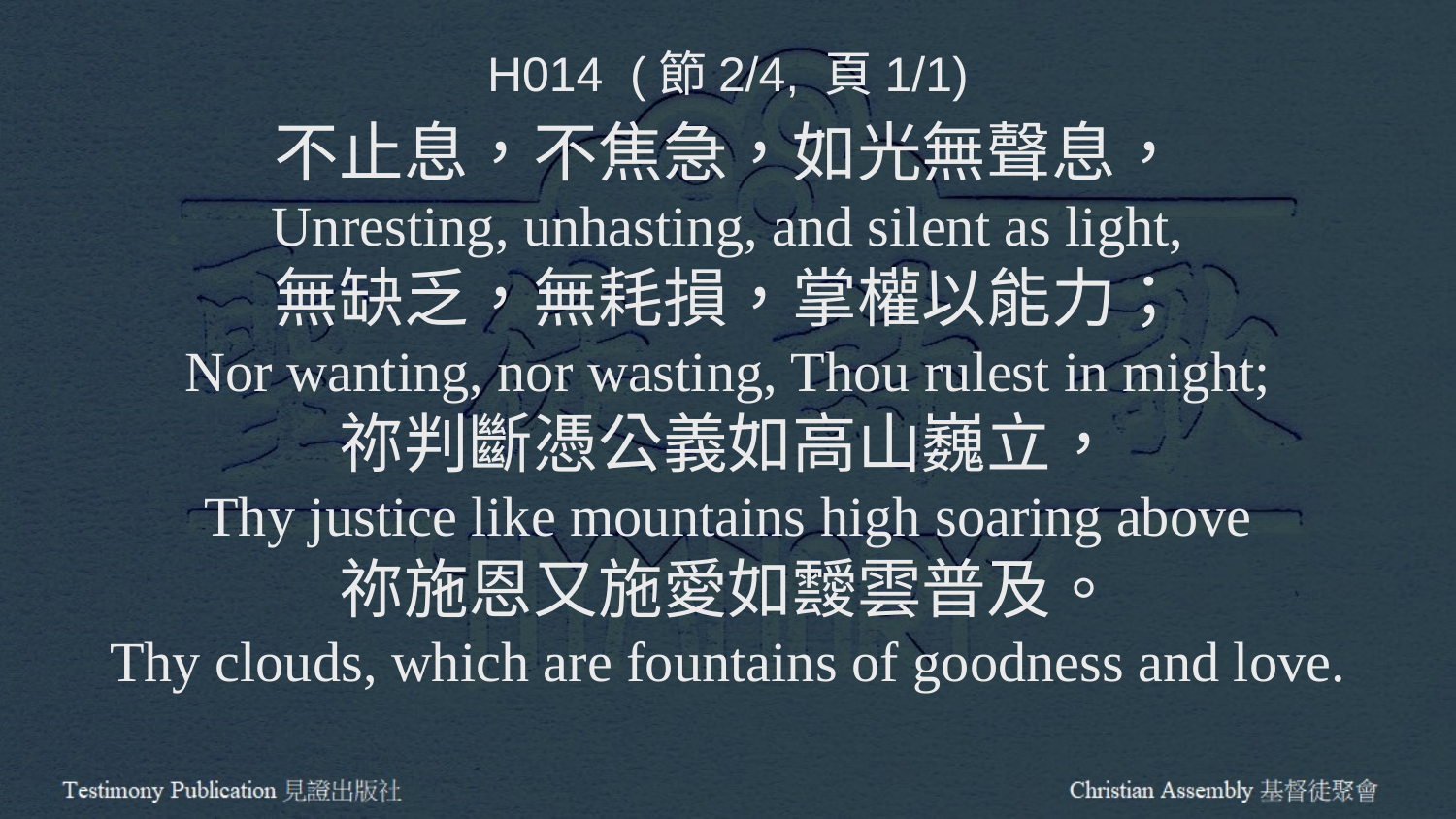

H014  (節2/4, 頁1/1)
不止息，不焦急，如光無聲息，
Unresting, unhasting, and silent as light,
無缺乏，無耗損，掌權以能力；
Nor wanting, nor wasting, Thou rulest in might;
祢判斷憑公義如高山巍立，
Thy justice like mountains high soaring above
祢施恩又施愛如靉雲普及。
Thy clouds, which are fountains of goodness and love.